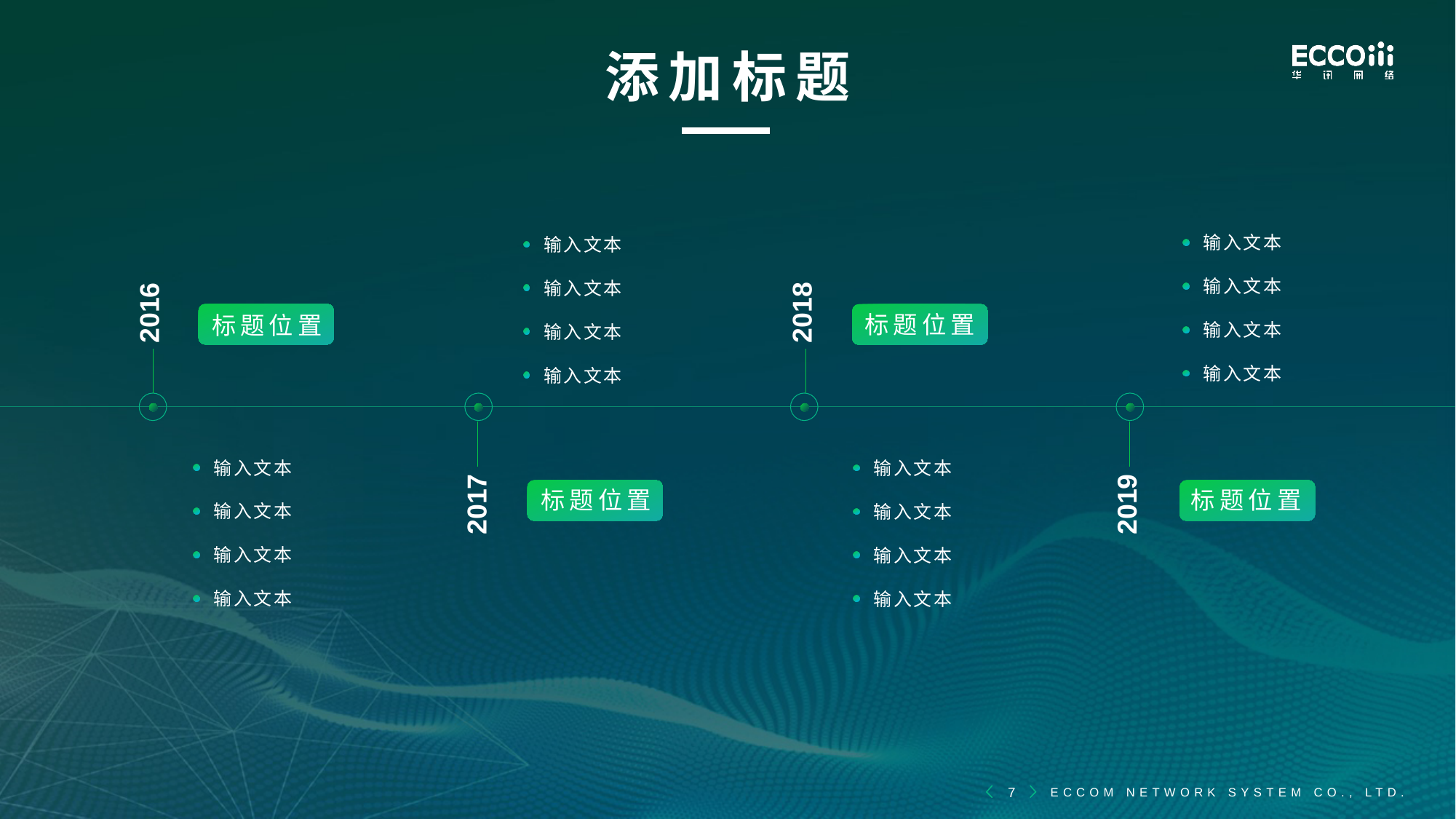

# 添加标题
输入文本
输入文本
输入文本
输入文本
输入文本
输入文本
输入文本
输入文本
2016
2018

标题位置
标题位置

输入文本
输入文本
输入文本
输入文本
输入文本
输入文本
输入文本
输入文本
2019
2017
标题位置

标题位置